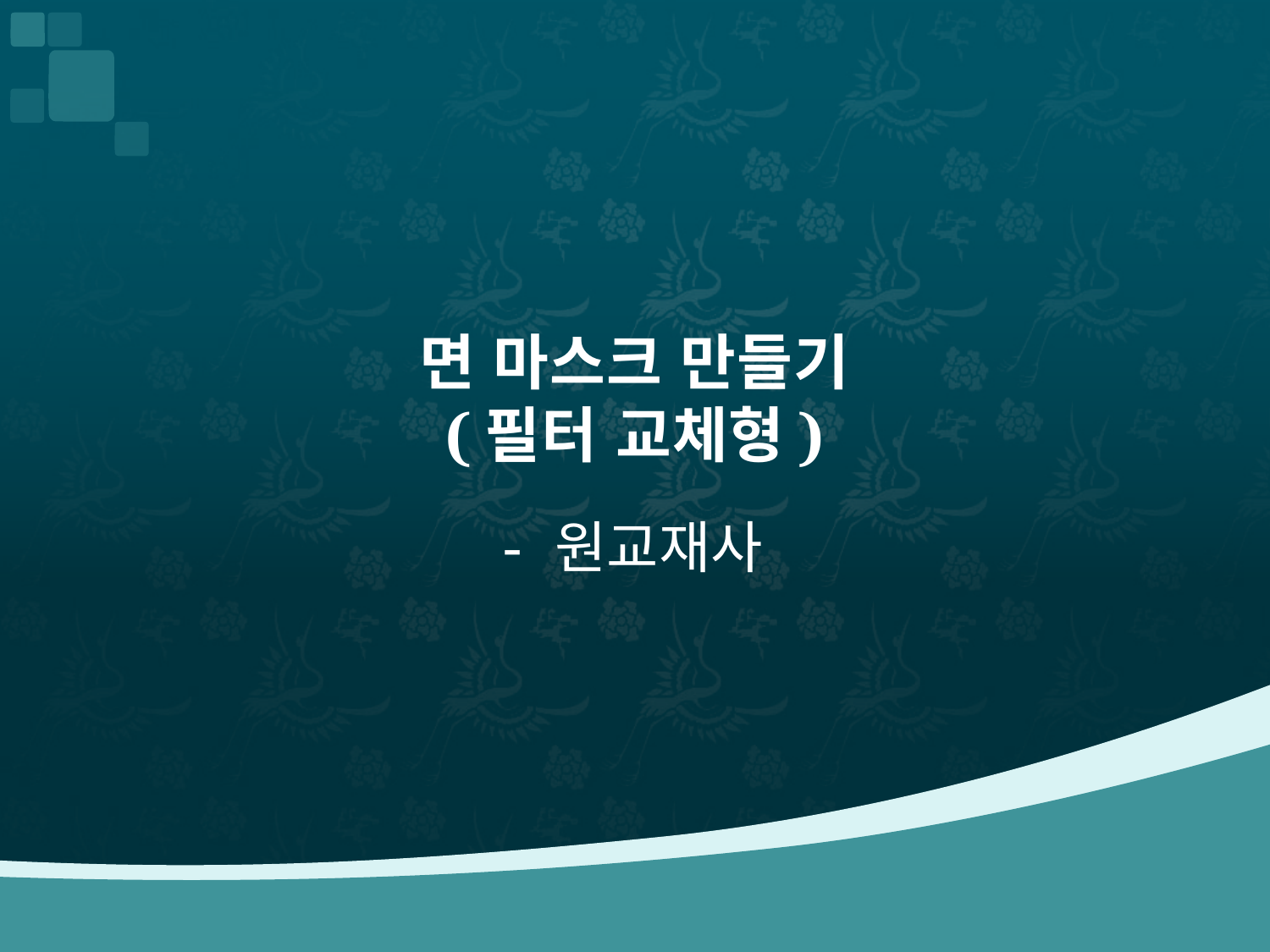

# 면 마스크 만들기 (필터 교체형)
- 원교재사